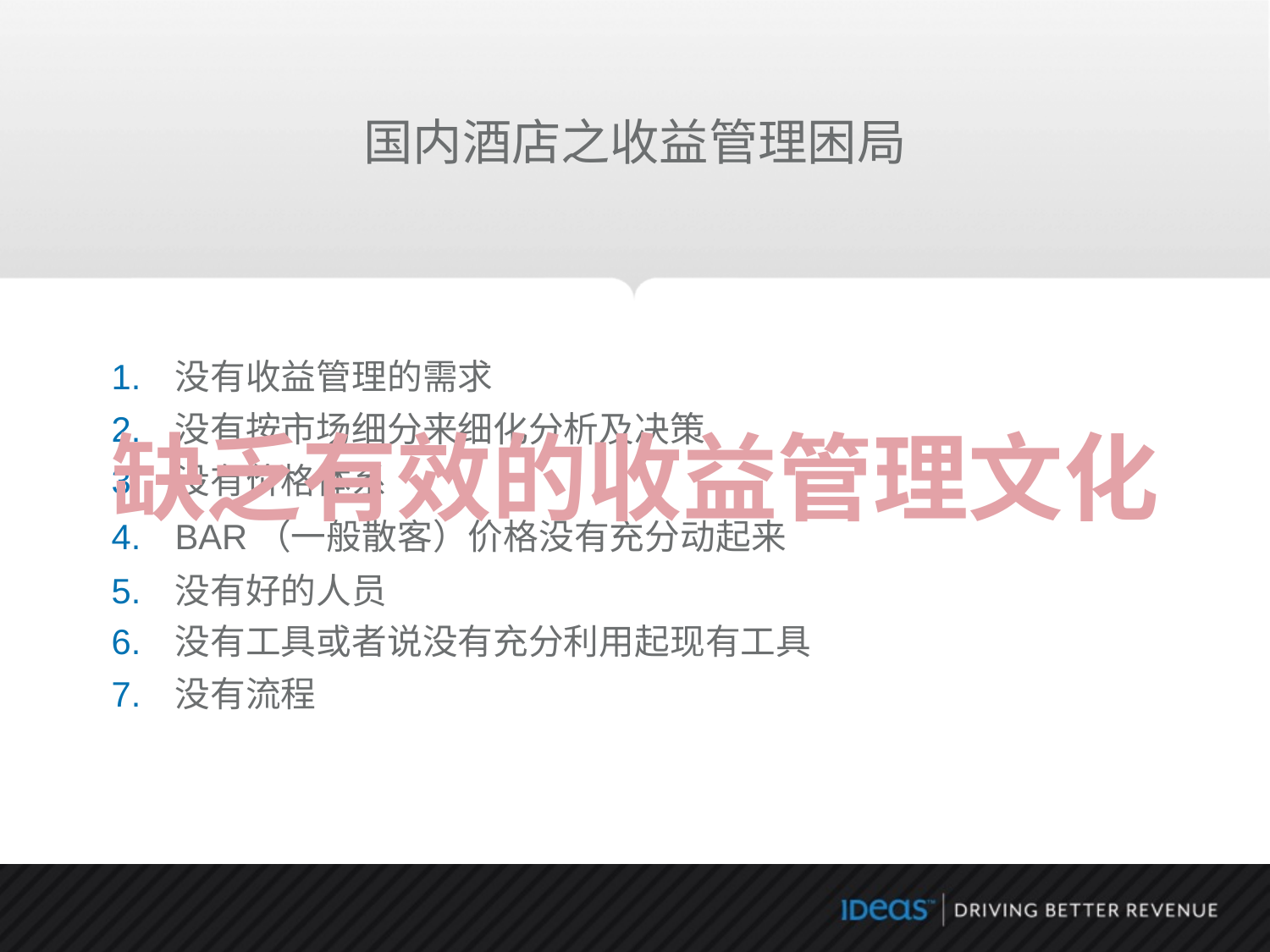

# 国内酒店之收益管理困局
没有收益管理的需求

没有按市场细分来细化分析及决策

缺乏有效的收益管理文化
没有价格体系
BAR（一般散客）价格没有充分动起来

没有好的人员

没有工具或者说没有充分利用起现有工具

没有流程